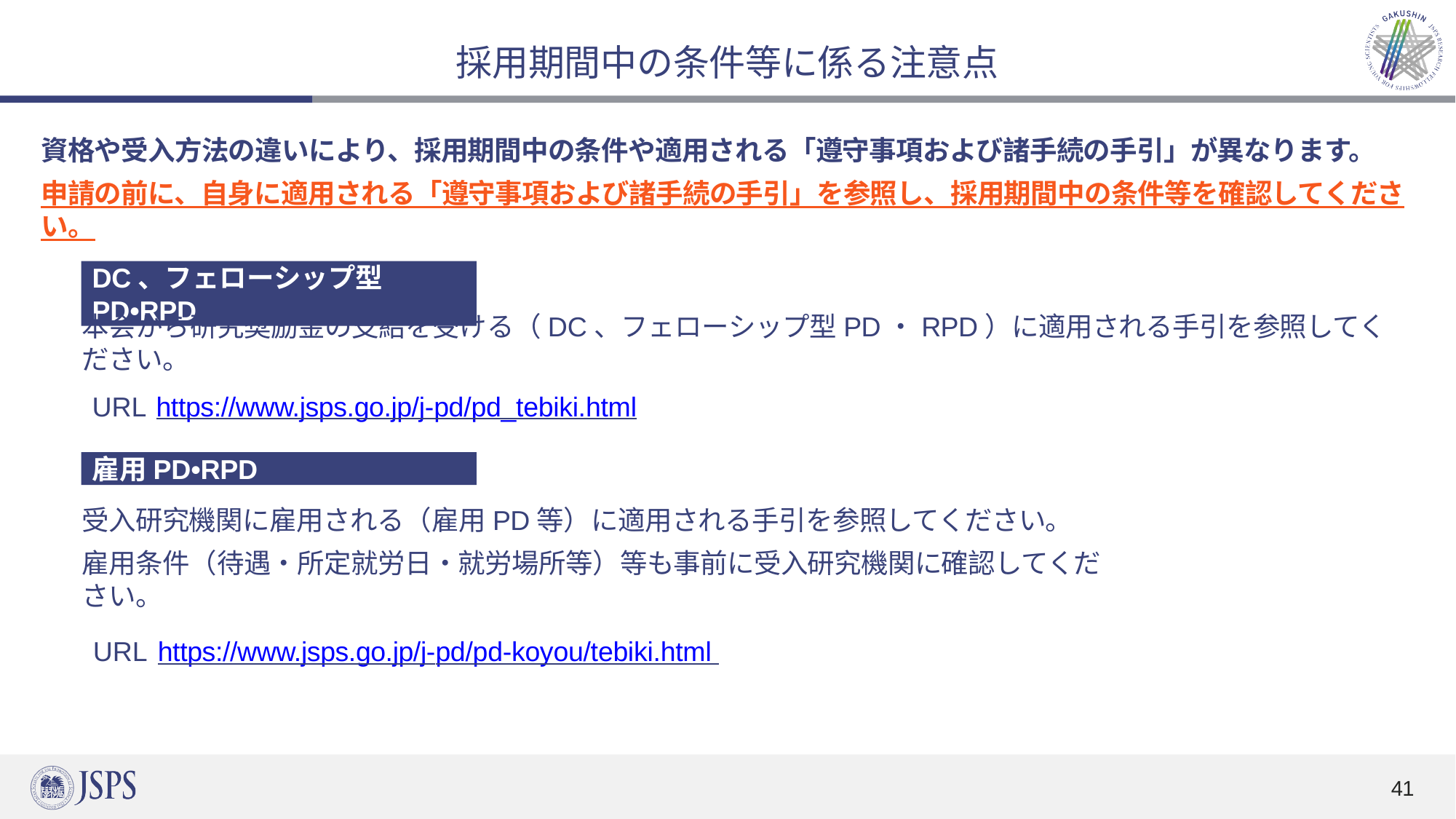

# 採用期間中の条件等に係る注意点
資格や受入方法の違いにより、採用期間中の条件や適用される「遵守事項および諸手続の手引」が異なります。
申請の前に、自身に適用される「遵守事項および諸手続の手引」を参照し、採用期間中の条件等を確認してください。
DC、フェローシップ型PD•RPD
本会から研究奨励金の支給を受ける（DC、フェローシップ型PD・RPD）に適用される手引を参照してください。
URL https://www.jsps.go.jp/j-pd/pd_tebiki.html
雇用PD•RPD
受入研究機関に雇用される（雇用PD等）に適用される手引を参照してください。
雇用条件（待遇・所定就労日・就労場所等）等も事前に受入研究機関に確認してください。
URL https://www.jsps.go.jp/j-pd/pd-koyou/tebiki.html
41